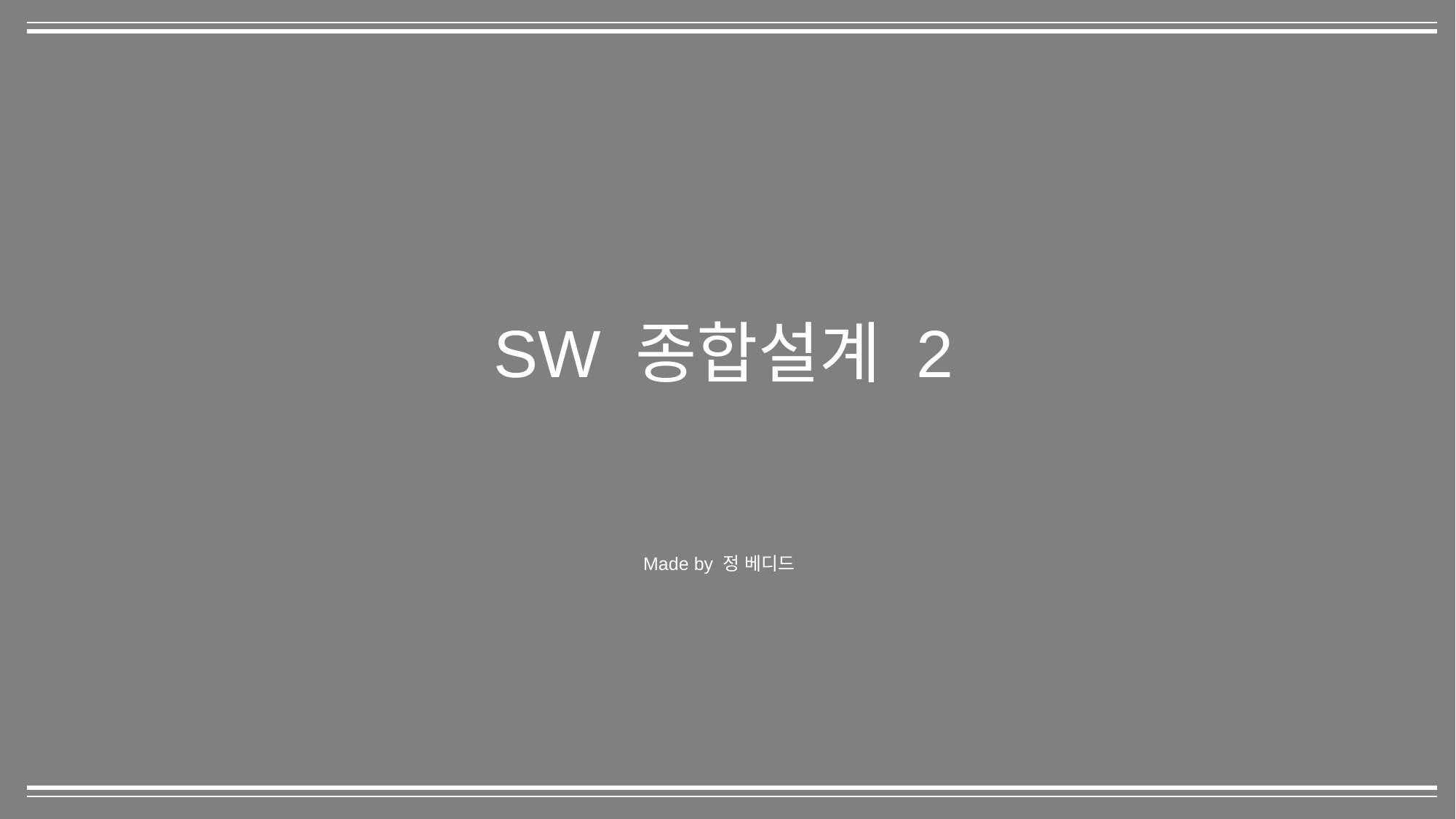

SW 종합설계 2
Made by 정 베디드